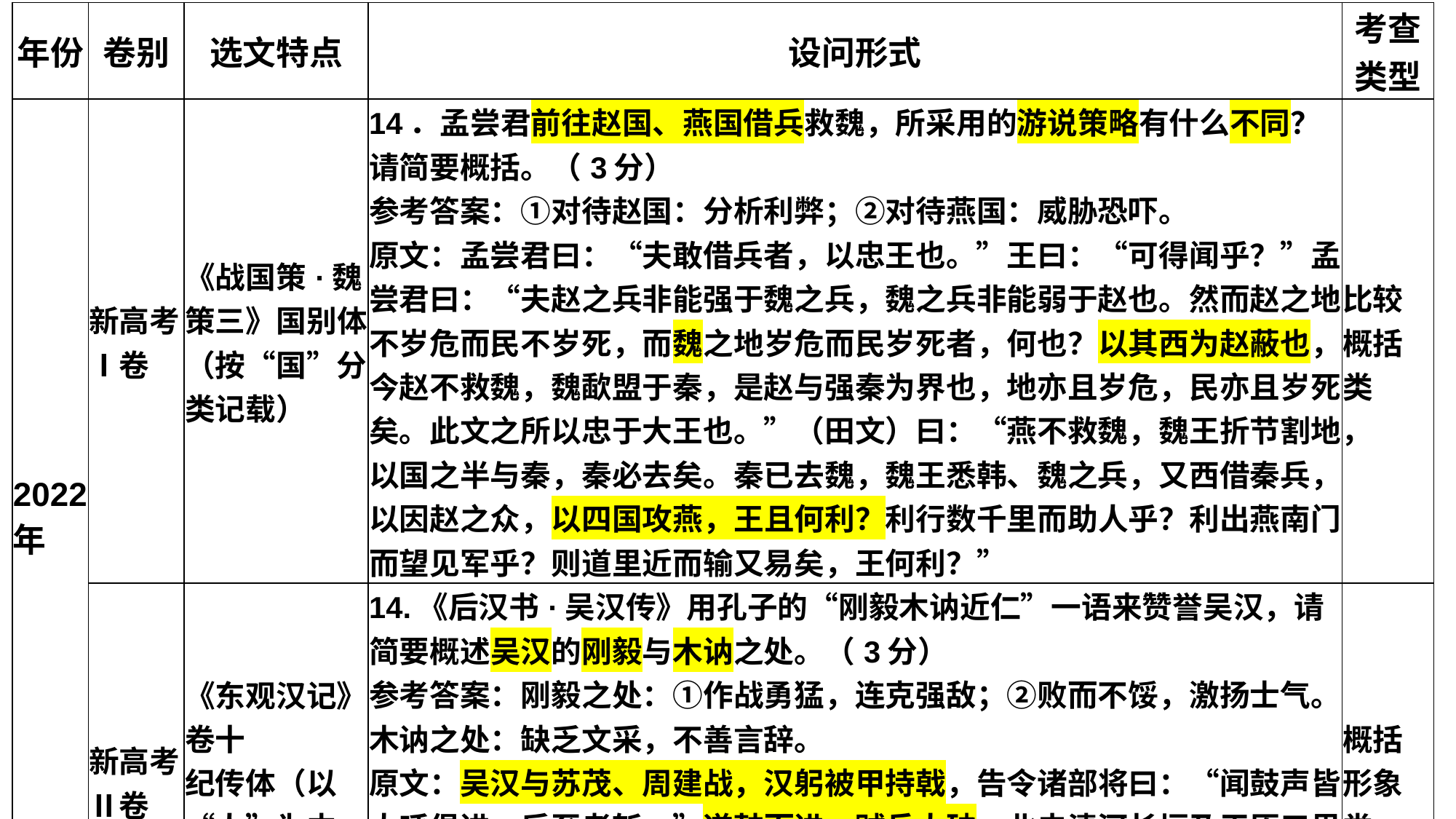

| 年份 | 卷别 | 选文特点 | 设问形式 | 考查类型 |
| --- | --- | --- | --- | --- |
| 2022年 | 新高考Ⅰ卷 | 《战国策·魏策三》国别体（按“国”分类记载） | 14．孟尝君前往赵国、燕国借兵救魏，所采用的游说策略有什么不同？请简要概括。（3分） 参考答案：①对待赵国：分析利弊；②对待燕国：威胁恐吓。 原文：孟尝君曰：“夫敢借兵者，以忠王也。”王曰：“可得闻乎？”孟尝君曰：“夫赵之兵非能强于魏之兵，魏之兵非能弱于赵也。然而赵之地不岁危而民不岁死，而魏之地岁危而民岁死者，何也？以其西为赵蔽也，今赵不救魏，魏歃盟于秦，是赵与强秦为界也，地亦且岁危，民亦且岁死矣。此文之所以忠于大王也。”（田文）曰：“燕不救魏，魏王折节割地，以国之半与秦，秦必去矣。秦已去魏，魏王悉韩、魏之兵，又西借秦兵，以因赵之众，以四国攻燕，王且何利？利行数千里而助人乎？利出燕南门而望见军乎？则道里近而输又易矣，王何利？” | 比较概括类 |
|  | 新高考Ⅱ卷 | 《东观汉记》卷十 纪传体（以“人”为中心） | 14.《后汉书·吴汉传》用孔子的“刚毅木讷近仁”一语来赞誉吴汉，请简要概述吴汉的刚毅与木讷之处。（3分） 参考答案：刚毅之处：①作战勇猛，连克强敌；②败而不馁，激扬士气。木讷之处：缺乏文采，不善言辞。 原文：吴汉与苏茂、周建战，汉躬被甲持戟，告令诸部将曰：“闻鼓声皆大呼俱进，后至者斩。”遂鼓而进，贼兵大破。北击清河长垣及平原五里贼，皆平之。/ 兵有不利，军营不完，汉常独缮檠其弓戟，阅其兵马，激扬吏士。 吴汉为人质厚少文，造次不能以辞语自达。 | 概括形象类 |